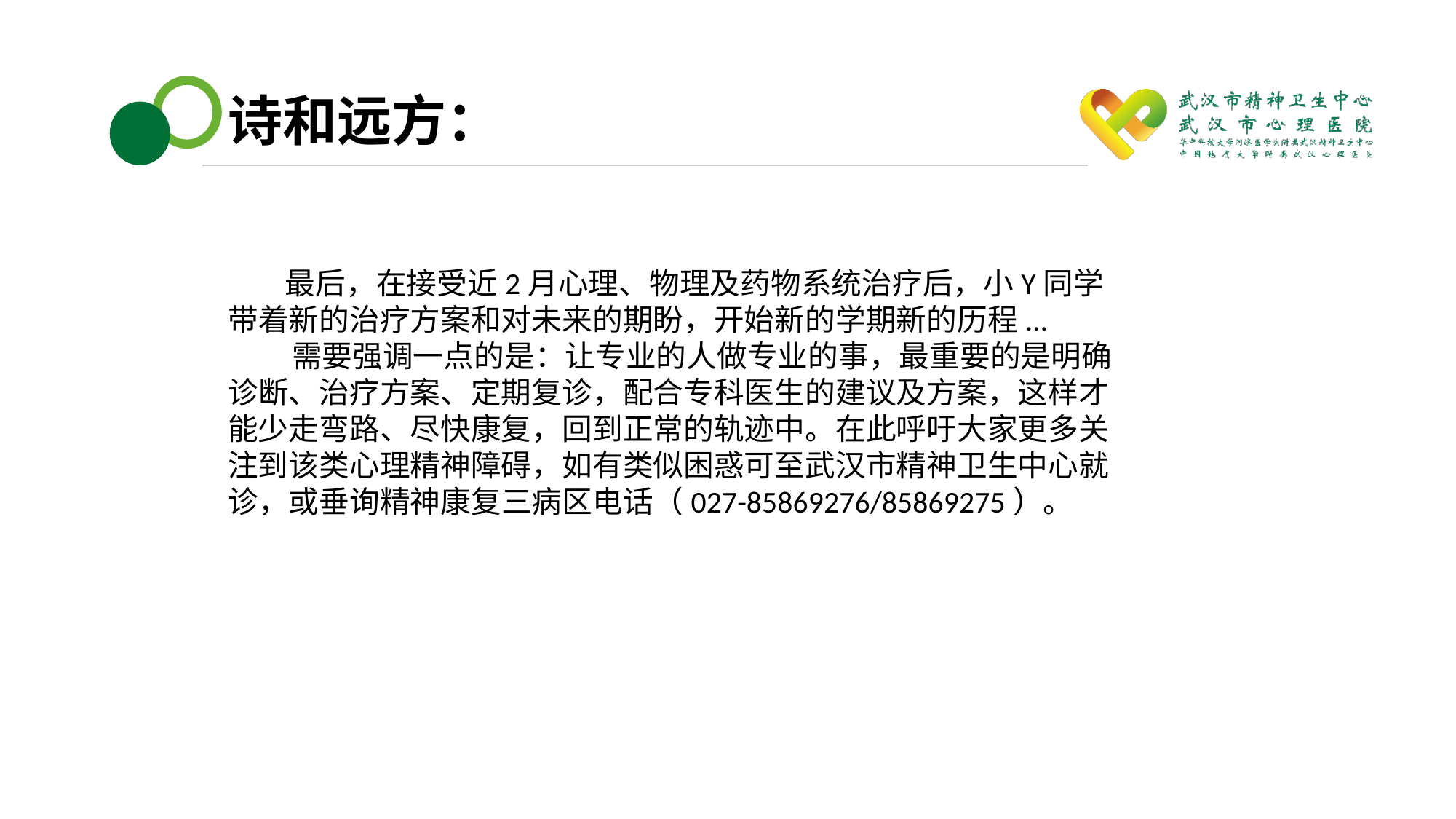

# 诗和远方：
  最后，在接受近2月心理、物理及药物系统治疗后，小Y同学带着新的治疗方案和对未来的期盼，开始新的学期新的历程...
   需要强调一点的是：让专业的人做专业的事，最重要的是明确诊断、治疗方案、定期复诊，配合专科医生的建议及方案，这样才能少走弯路、尽快康复，回到正常的轨迹中。在此呼吁大家更多关注到该类心理精神障碍，如有类似困惑可至武汉市精神卫生中心就诊，或垂询精神康复三病区电话（027-85869276/85869275）。